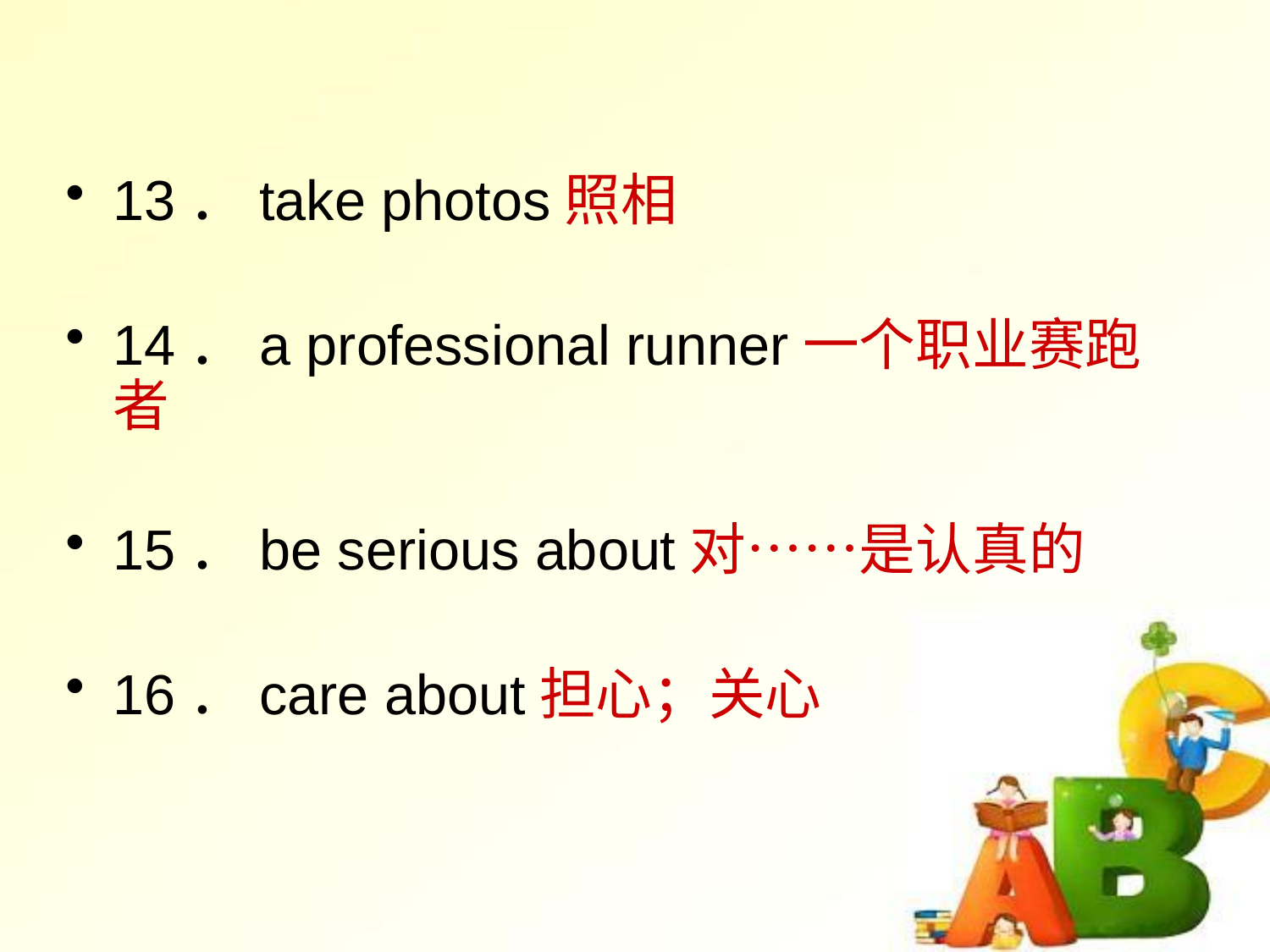

13．take photos照相

14．a professional runner一个职业赛跑者

15．be serious about对……是认真的

16．care about担心；关心